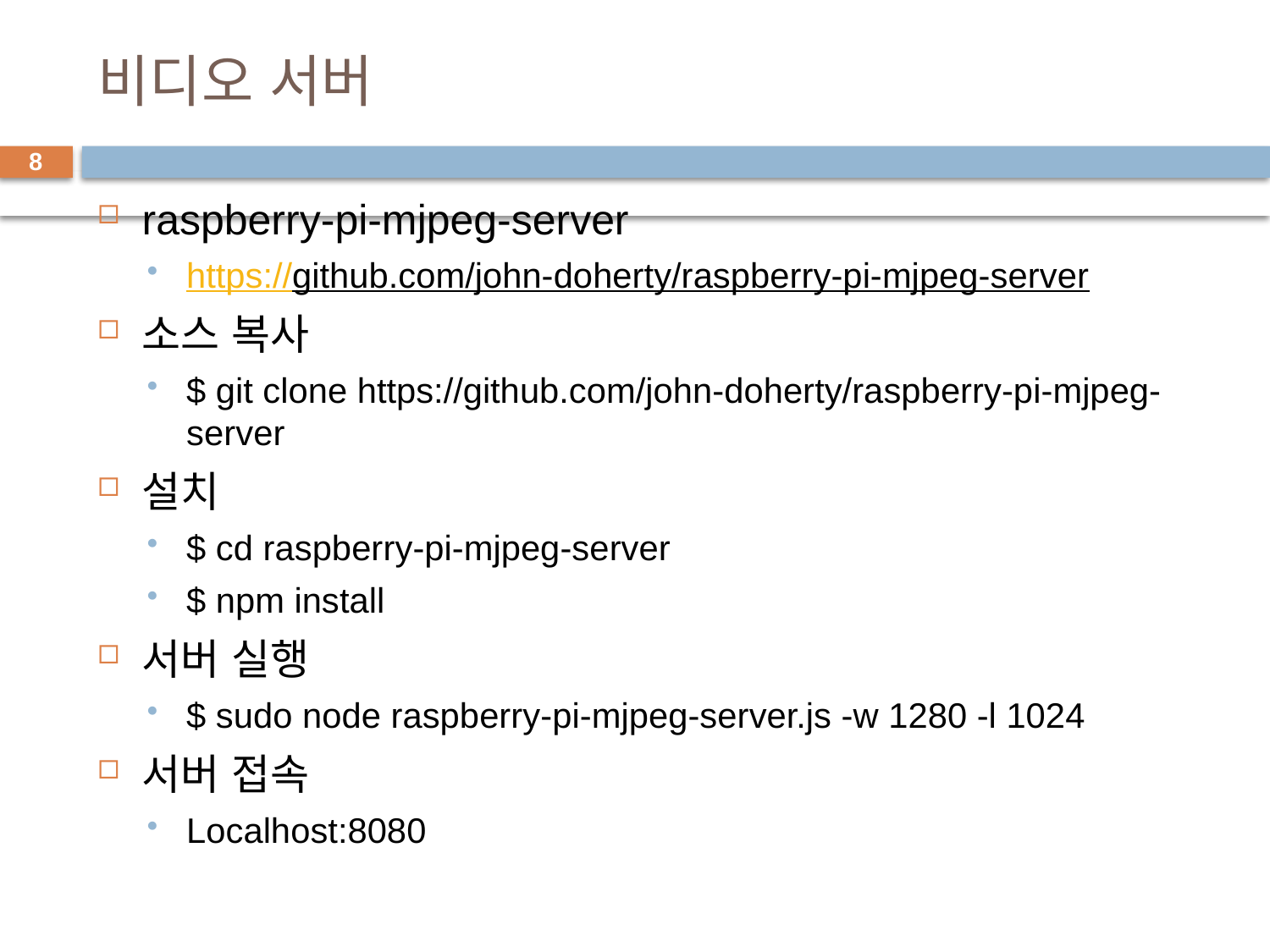

# 비디오 서버
8
raspberry-pi-mjpeg-server
https://github.com/john-doherty/raspberry-pi-mjpeg-server
소스 복사
$ git clone https://github.com/john-doherty/raspberry-pi-mjpeg-server
설치
$ cd raspberry-pi-mjpeg-server
$ npm install
서버 실행
$ sudo node raspberry-pi-mjpeg-server.js -w 1280 -l 1024
서버 접속
Localhost:8080